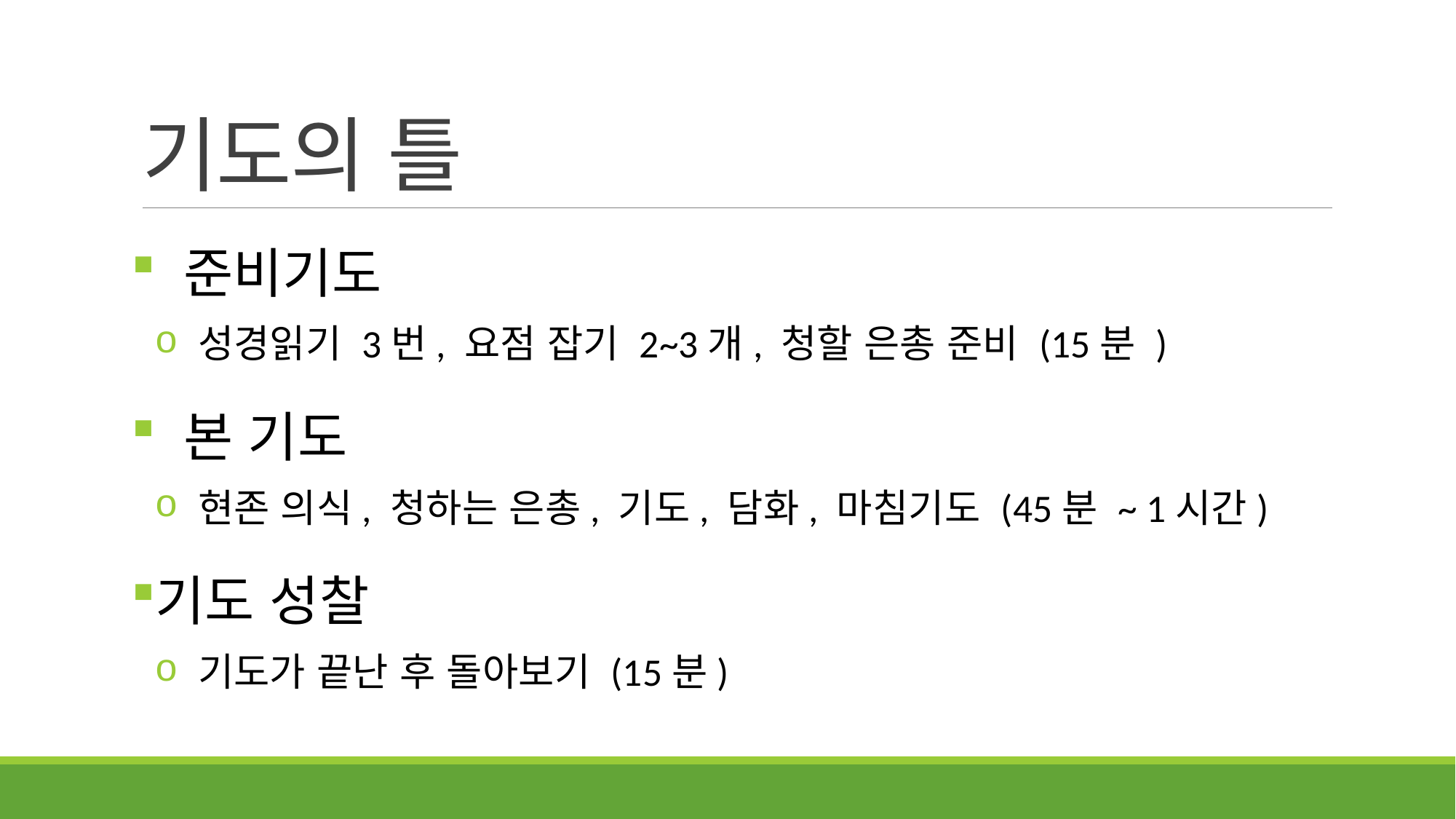

# 기도의 틀
 준비기도
 성경읽기 3번, 요점 잡기 2~3개, 청할 은총 준비 (15분 )
 본 기도
 현존 의식, 청하는 은총, 기도, 담화, 마침기도 (45분 ~ 1시간)
기도 성찰
 기도가 끝난 후 돌아보기 (15분)